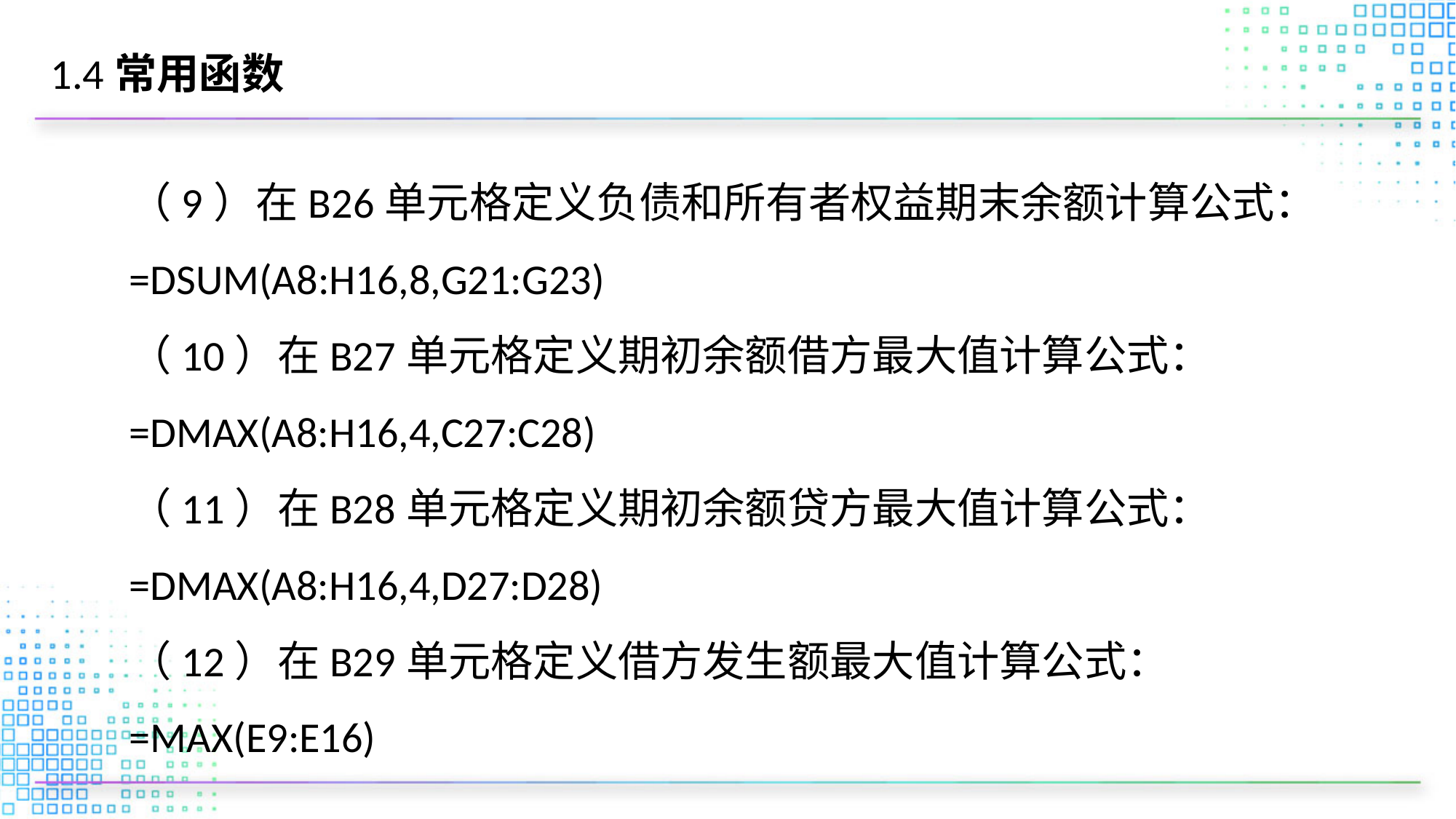

# 1.4常用函数
（9）在B26单元格定义负债和所有者权益期末余额计算公式：=DSUM(A8:H16,8,G21:G23)
（10）在B27单元格定义期初余额借方最大值计算公式：=DMAX(A8:H16,4,C27:C28)
（11）在B28单元格定义期初余额贷方最大值计算公式：=DMAX(A8:H16,4,D27:D28)
（12）在B29单元格定义借方发生额最大值计算公式：=MAX(E9:E16)